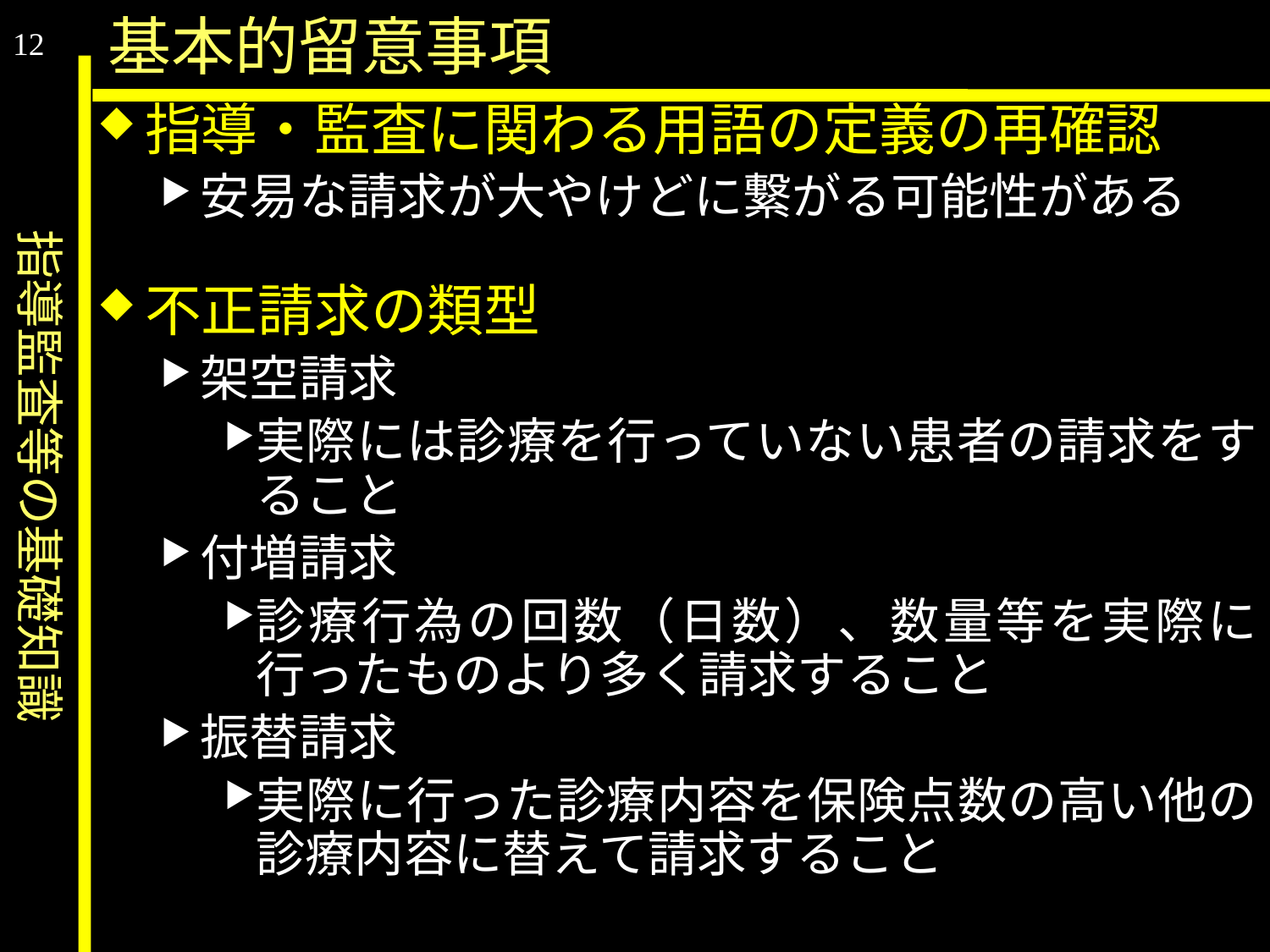

指導監査等の基礎知識
基本的留意事項
12

指導・監査に関わる用語の定義の再確認
安易な請求が大やけどに繋がる可能性がある

不正請求の類型
架空請求
実際には診療を行っていない患者の請求をすること
付増請求
診療行為の回数（日数）、数量等を実際に行ったものより多く請求すること
振替請求
実際に行った診療内容を保険点数の高い他の診療内容に替えて請求すること